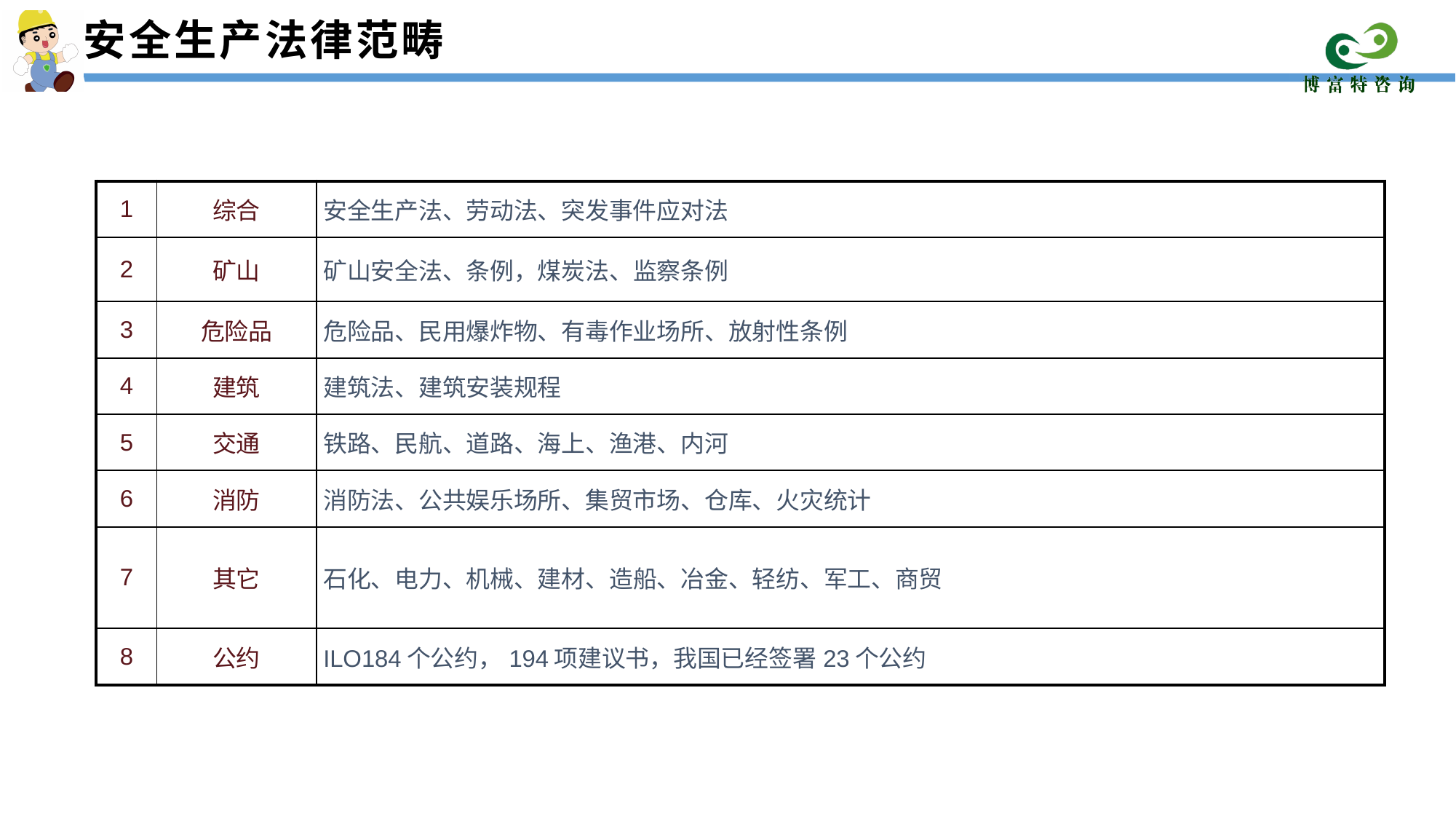

# 安全生产法律范畴
| 1 | 综合 | 安全生产法、劳动法、突发事件应对法 |
| --- | --- | --- |
| 2 | 矿山 | 矿山安全法、条例，煤炭法、监察条例 |
| 3 | 危险品 | 危险品、民用爆炸物、有毒作业场所、放射性条例 |
| 4 | 建筑 | 建筑法、建筑安装规程 |
| 5 | 交通 | 铁路、民航、道路、海上、渔港、内河 |
| 6 | 消防 | 消防法、公共娱乐场所、集贸市场、仓库、火灾统计 |
| 7 | 其它 | 石化、电力、机械、建材、造船、冶金、轻纺、军工、商贸 |
| 8 | 公约 | ILO184个公约，194项建议书，我国已经签署23个公约 |